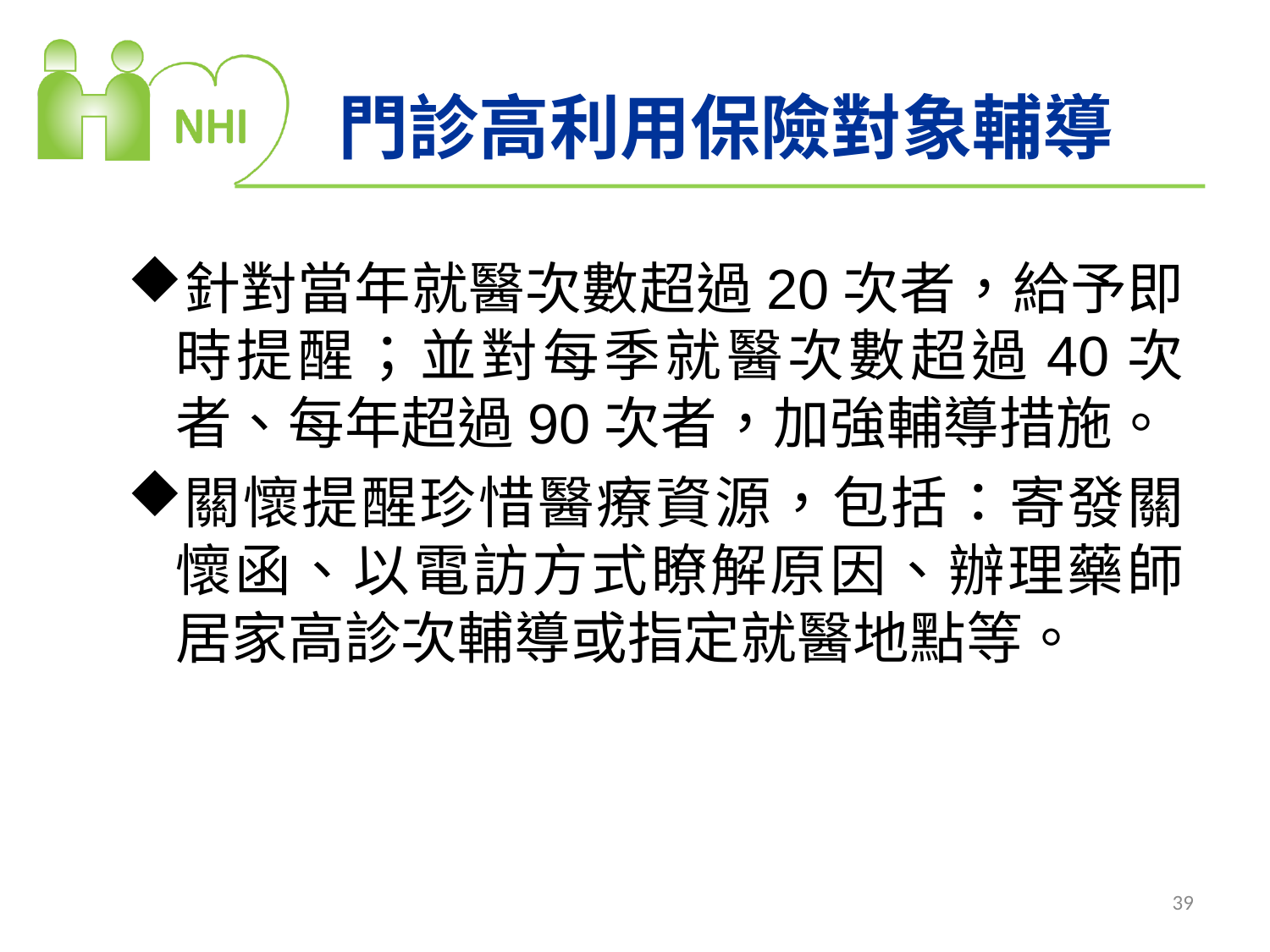

門診高利用保險對象輔導
針對當年就醫次數超過20次者，給予即時提醒；並對每季就醫次數超過40次者、每年超過90次者，加強輔導措施。
關懷提醒珍惜醫療資源，包括：寄發關懷函、以電訪方式瞭解原因、辦理藥師居家高診次輔導或指定就醫地點等。
39